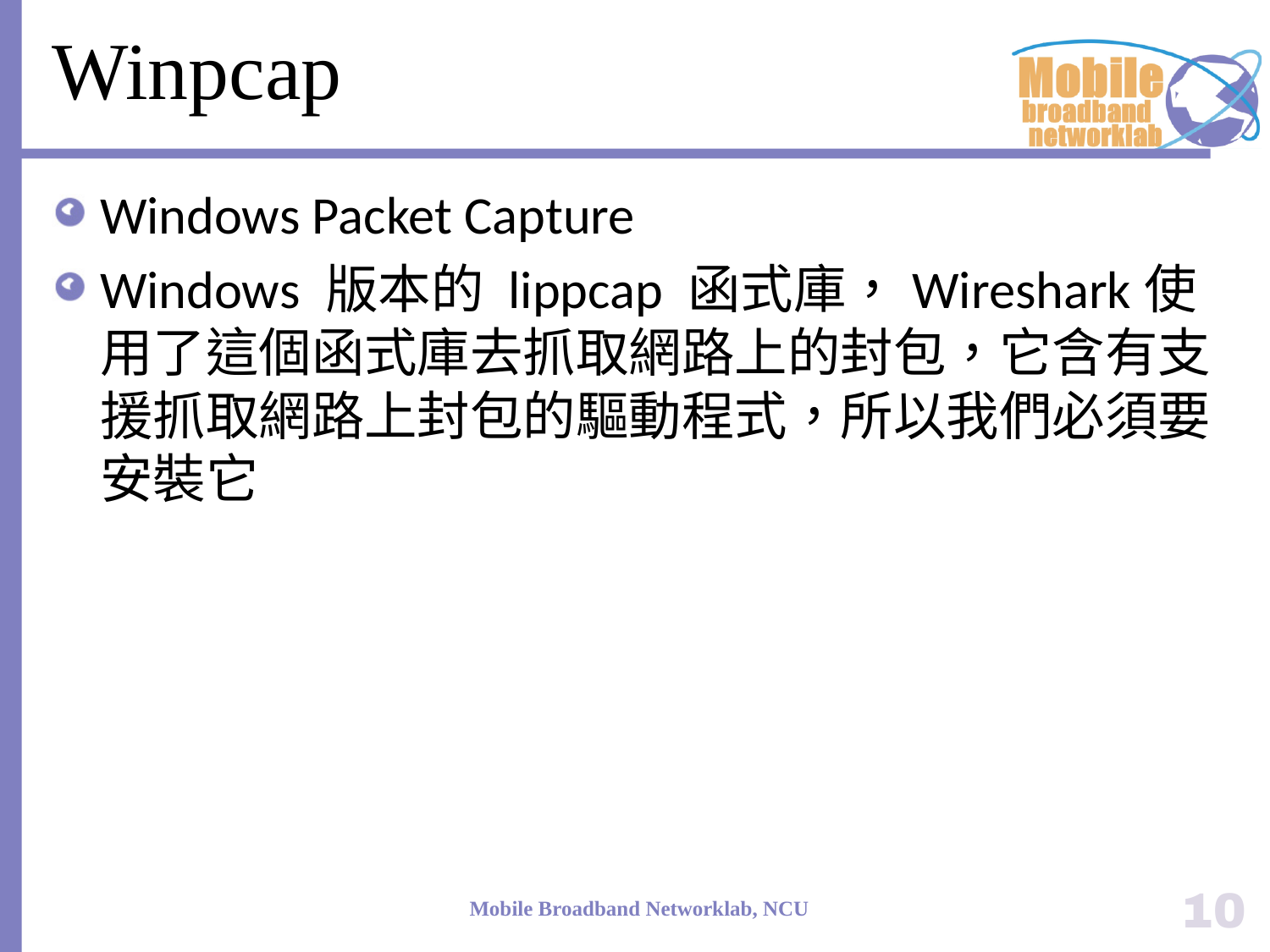

# Winpcap
Windows Packet Capture
Windows 版本的 lippcap 函式庫，Wireshark使用了這個函式庫去抓取網路上的封包，它含有支援抓取網路上封包的驅動程式，所以我們必須要安裝它
10